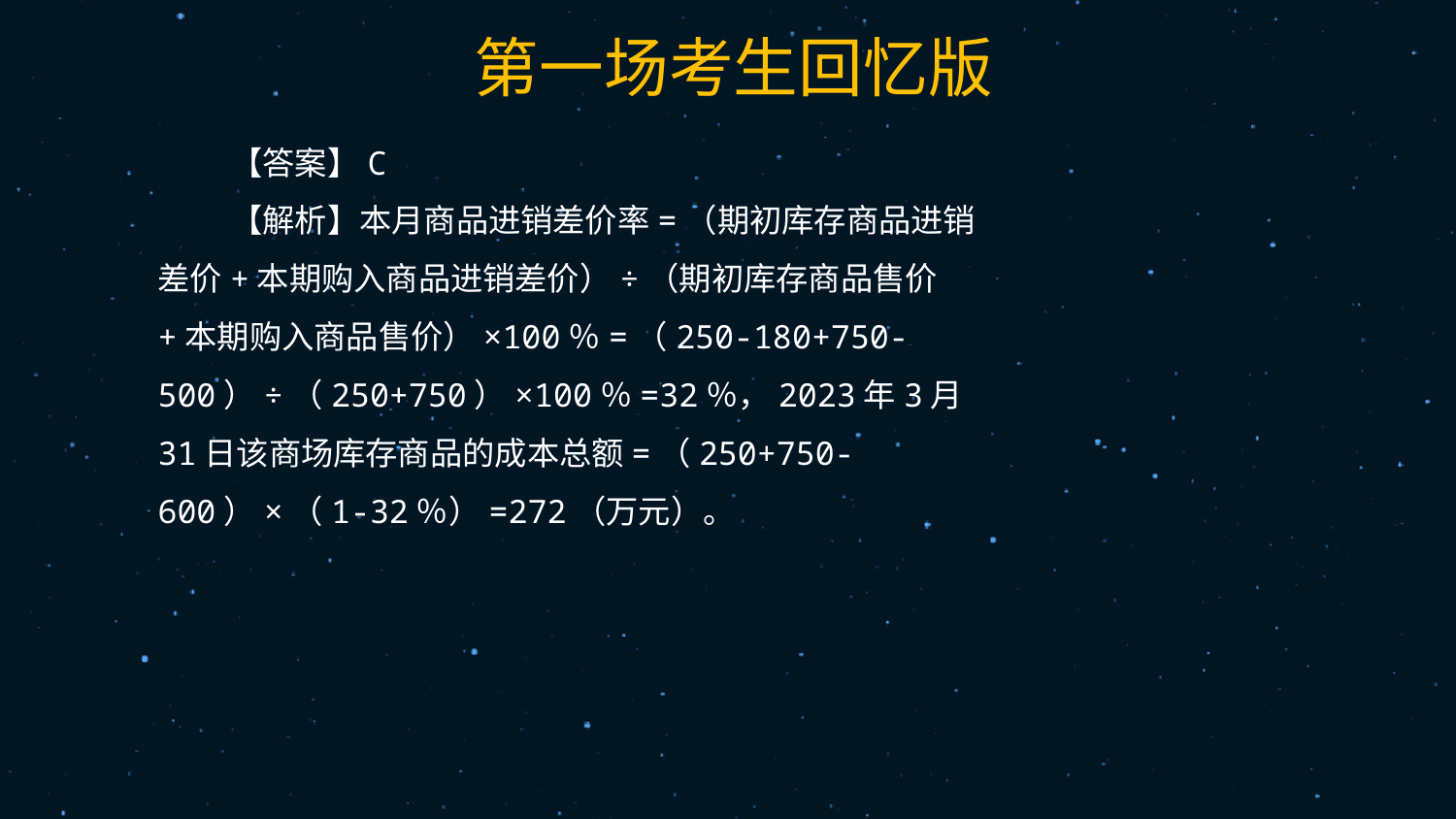

77

【答案】C
【解析】本月商品进销差价率=（期初库存商品进销差价+本期购入商品进销差价）÷（期初库存商品售价+本期购入商品售价）×100％=（250-180+750-500）÷（250+750）×100％=32％，2023年3月31日该商场库存商品的成本总额=（250+750-600）×（1-32％）=272（万元）。